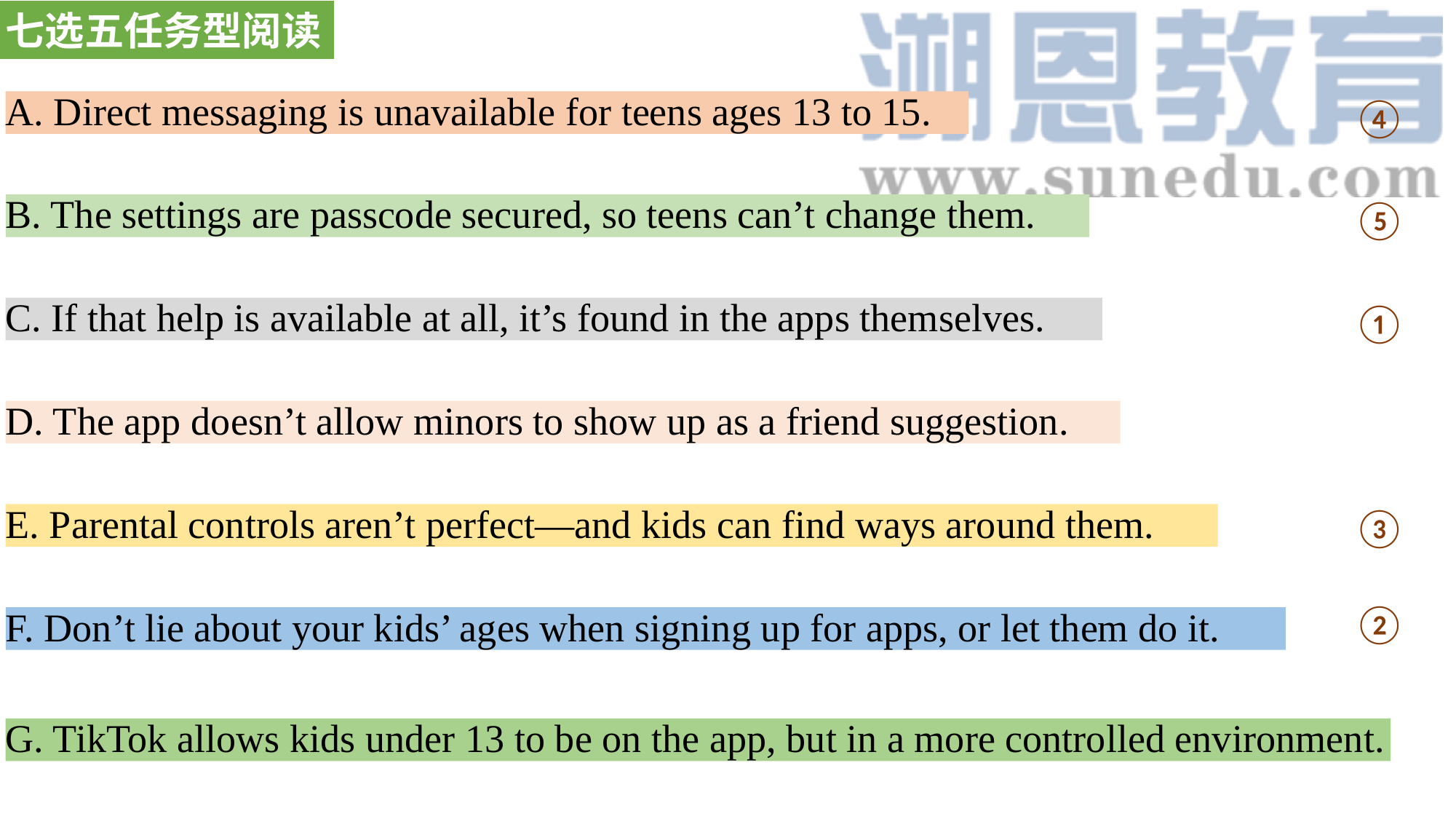

七选五任务型阅读
A. Direct messaging is unavailable for teens ages 13 to 15.
④
B. The settings are passcode secured, so teens can’t change them.
⑤
C. If that help is available at all, it’s found in the apps themselves.
①
D. The app doesn’t allow minors to show up as a friend suggestion.
③
E. Parental controls aren’t perfect—and kids can find ways around them.
②
F. Don’t lie about your kids’ ages when signing up for apps, or let them do it.
G. TikTok allows kids under 13 to be on the app, but in a more controlled environment.